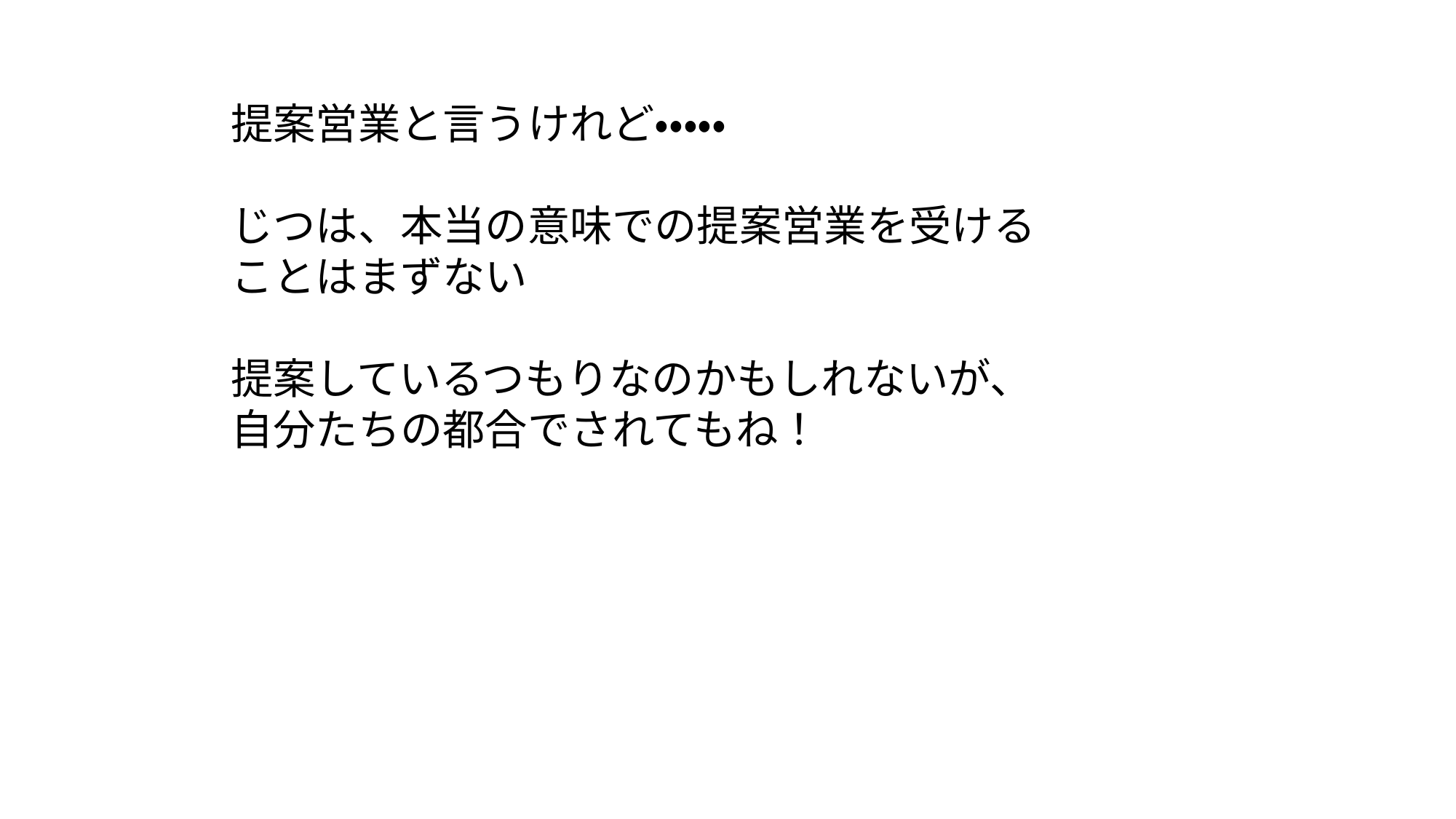

提案営業と言うけれど・・・・・

じつは、本当の意味での提案営業を受ける
ことはまずない

提案しているつもりなのかもしれないが、
自分たちの都合でされてもね！